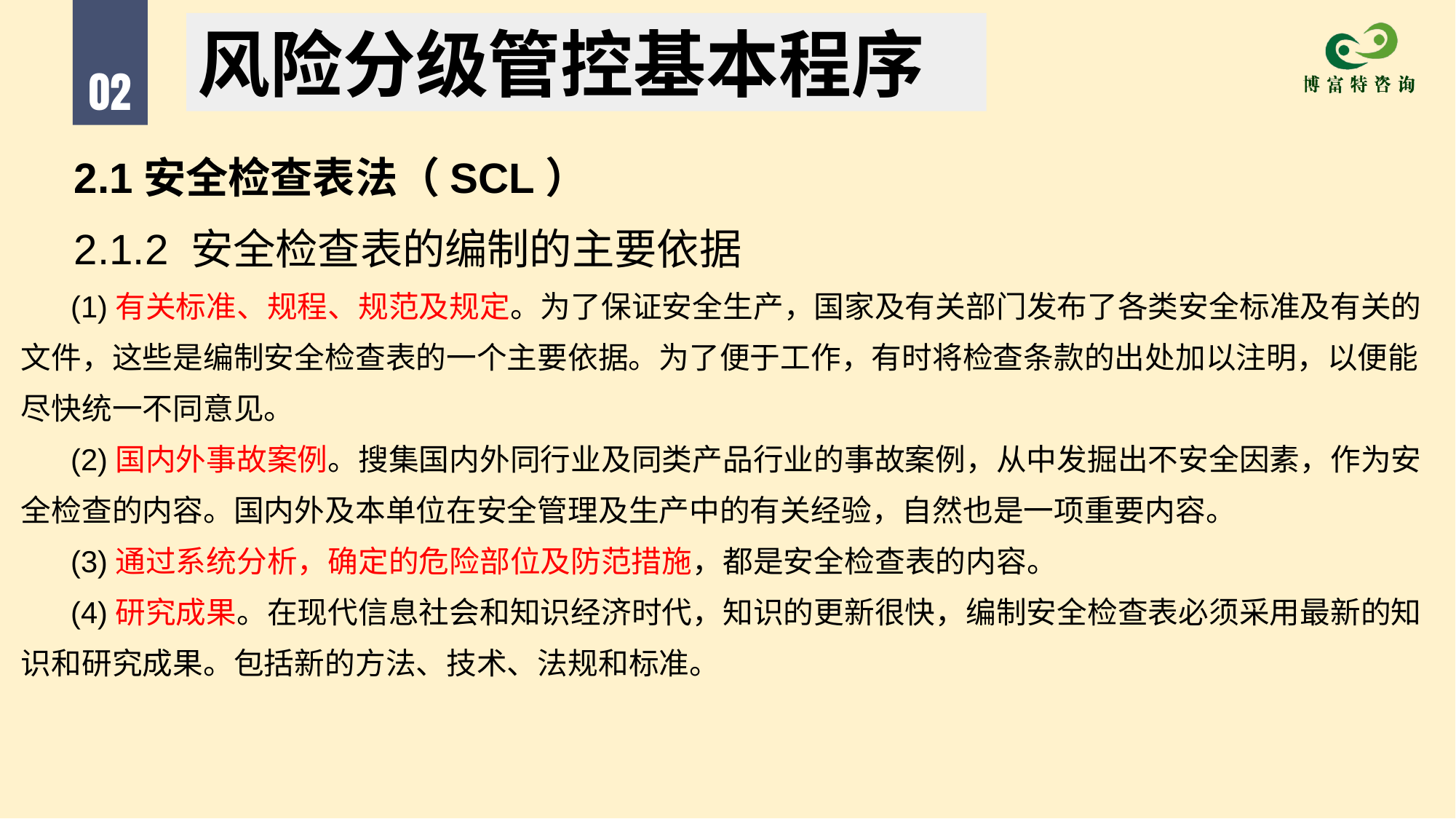

风险分级管控基本程序
02
 2.1安全检查表法（SCL）
 2.1.2 安全检查表的编制的主要依据
 (1)有关标准、规程、规范及规定。为了保证安全生产，国家及有关部门发布了各类安全标准及有关的文件，这些是编制安全检查表的一个主要依据。为了便于工作，有时将检查条款的出处加以注明，以便能尽快统一不同意见。
 (2)国内外事故案例。搜集国内外同行业及同类产品行业的事故案例，从中发掘出不安全因素，作为安全检查的内容。国内外及本单位在安全管理及生产中的有关经验，自然也是一项重要内容。
 (3)通过系统分析，确定的危险部位及防范措施，都是安全检查表的内容。
 (4)研究成果。在现代信息社会和知识经济时代，知识的更新很快，编制安全检查表必须采用最新的知识和研究成果。包括新的方法、技术、法规和标准。